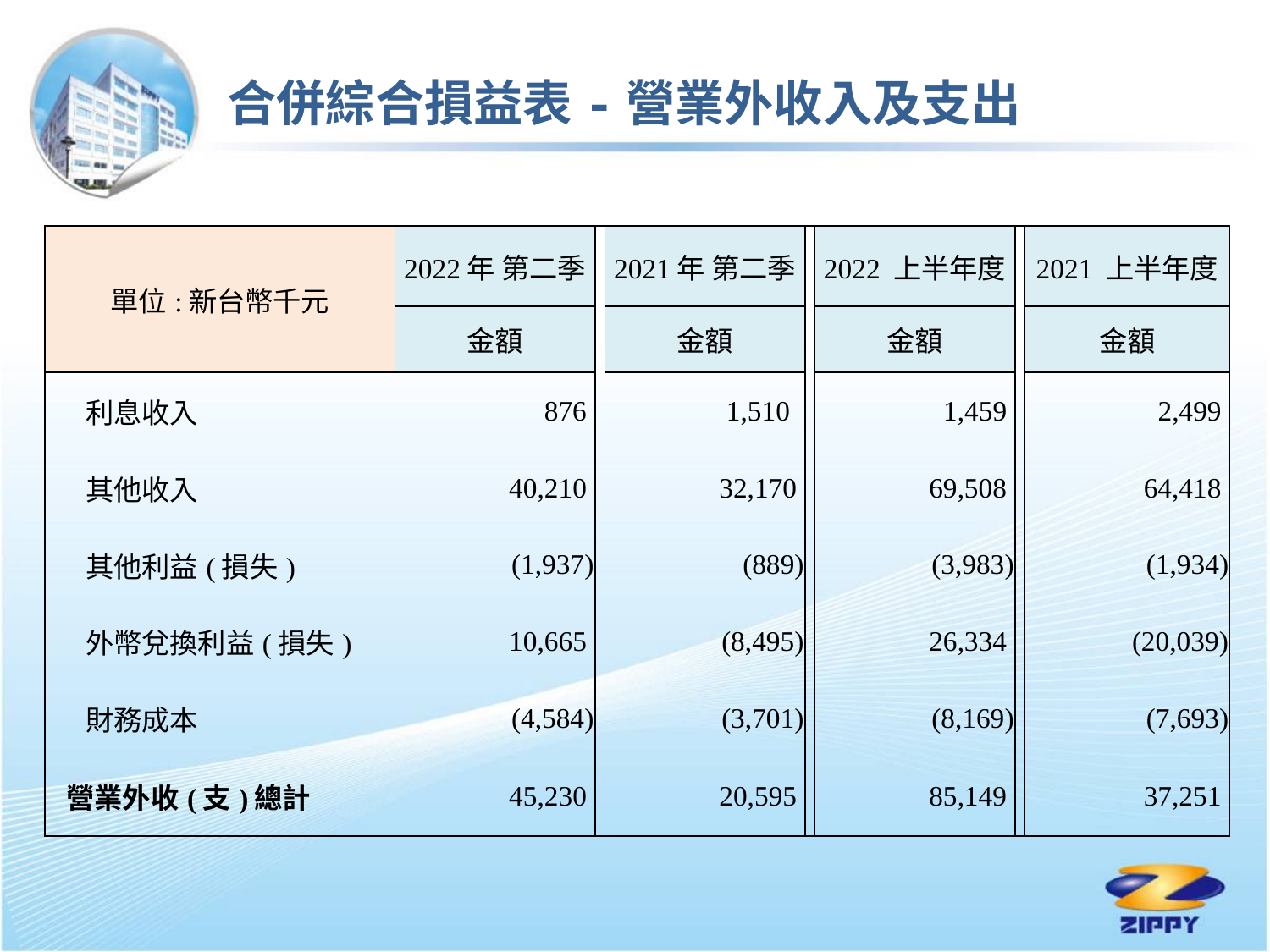

合併綜合損益表-營業外收入及支出
| 單位:新台幣千元 | 2022年 第二季 |  | 2021年 第二季 |  | 2022 上半年度 |  | 2021 上半年度 |
| --- | --- | --- | --- | --- | --- | --- | --- |
|  | 金額 |  | 金額 |  | 金額 |  | 金額 |
| 利息收入 | 876 |  | 1,510 |  | 1,459 |  | 2,499 |
| 其他收入 | 40,210 |  | 32,170 |  | 69,508 |  | 64,418 |
| 其他利益(損失) | (1,937) |  | (889) |  | (3,983) |  | (1,934) |
| 外幣兌換利益(損失) | 10,665 |  | (8,495) |  | 26,334 |  | (20,039) |
| 財務成本 | (4,584) |  | (3,701) |  | (8,169) |  | (7,693) |
| 營業外收(支)總計 | 45,230 |  | 20,595 |  | 85,149 |  | 37,251 |